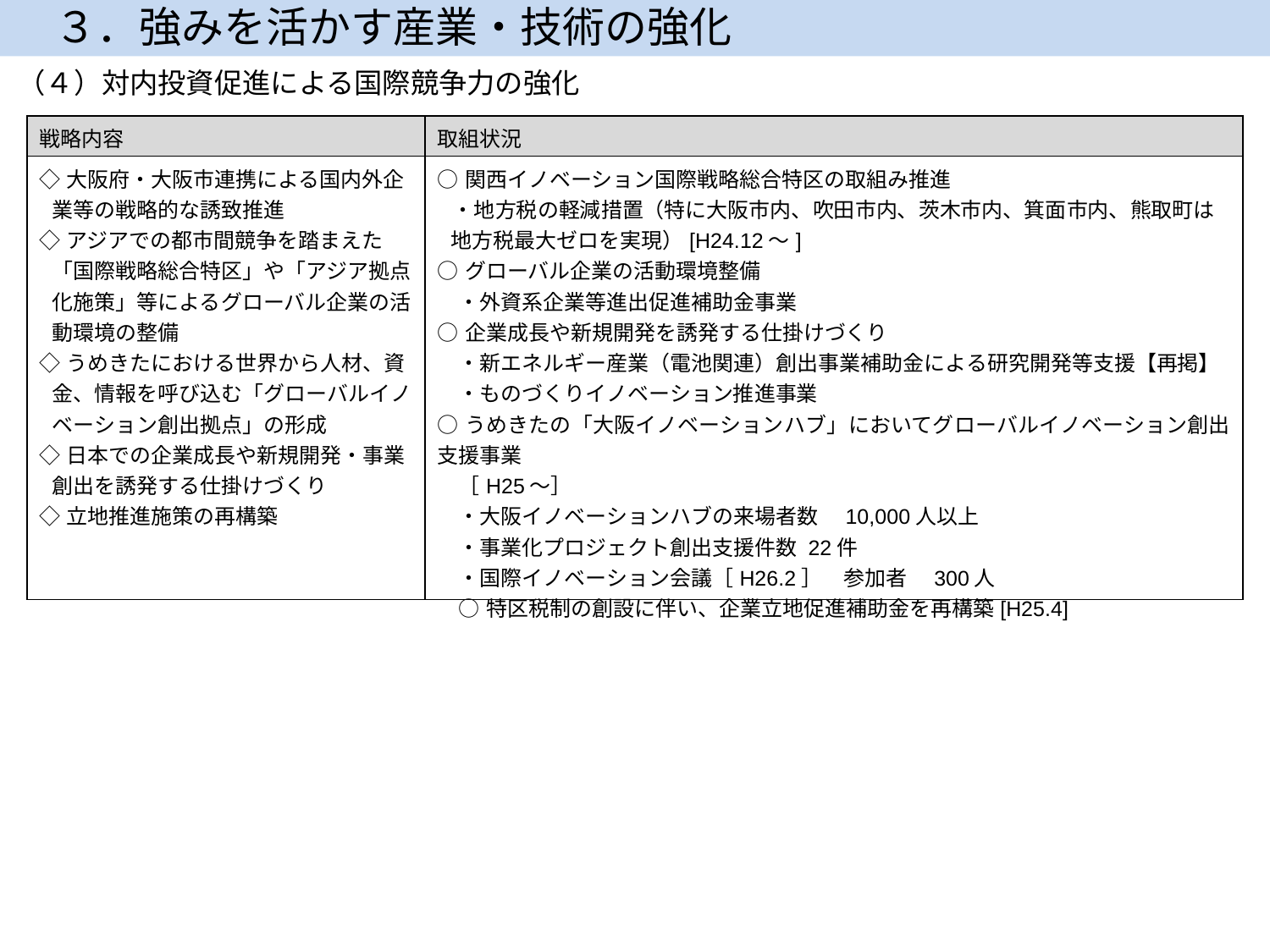

３．強みを活かす産業・技術の強化
（４）対内投資促進による国際競争力の強化
| 戦略内容 | 取組状況 |
| --- | --- |
| ◇大阪府・大阪市連携による国内外企業等の戦略的な誘致推進 ◇アジアでの都市間競争を踏まえた「国際戦略総合特区」や「アジア拠点化施策」等によるグローバル企業の活動環境の整備 ◇うめきたにおける世界から人材、資金、情報を呼び込む「グローバルイノベーション創出拠点」の形成 ◇日本での企業成長や新規開発・事業創出を誘発する仕掛けづくり ◇立地推進施策の再構築 | ○関西イノベーション国際戦略総合特区の取組み推進 ・地方税の軽減措置（特に大阪市内、吹田市内、茨木市内、箕面市内、熊取町は地方税最大ゼロを実現）[H24.12～] ○グローバル企業の活動環境整備 　・外資系企業等進出促進補助金事業　 ○企業成長や新規開発を誘発する仕掛けづくり 　・新エネルギー産業（電池関連）創出事業補助金による研究開発等支援【再掲】 　・ものづくりイノベーション推進事業 ○うめきたの「大阪イノベーションハブ」においてグローバルイノベーション創出支援事業 　［H25～］ ・大阪イノベーションハブの来場者数　10,000人以上 ・事業化プロジェクト創出支援件数 22件 ・国際イノベーション会議［H26.2］　参加者　300人 ○特区税制の創設に伴い、企業立地促進補助金を再構築[H25.4] |